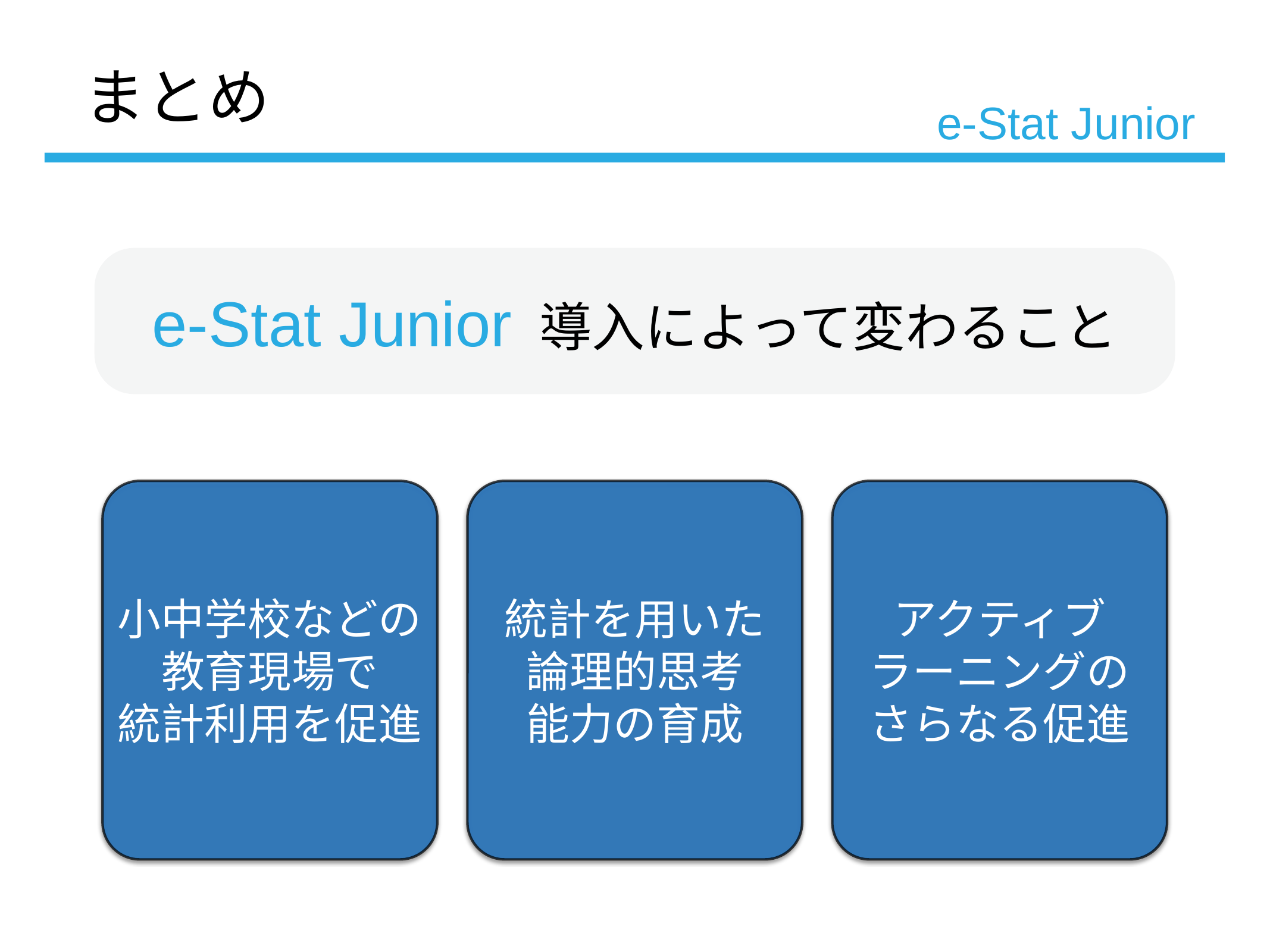

まとめ
# e-Stat Junior

e-Stat Junior 導入によって変わること

小中学校などの
教育現場で
統計利用を促進
統計を用いた
論理的思考
能力の育成
アクティブ
ラーニングの
さらなる促進